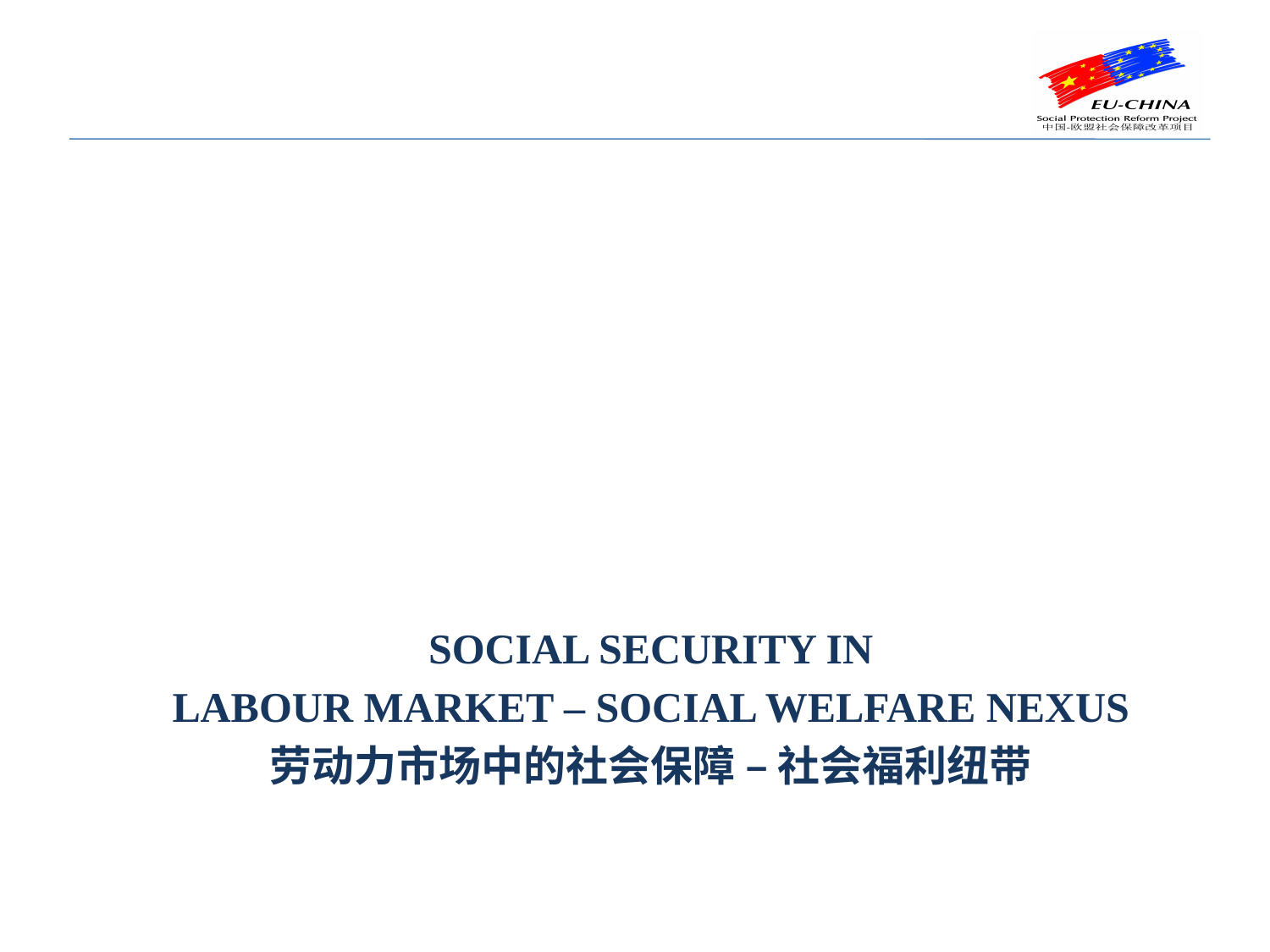

#
SOCIAL SECURITY IN
LABOUR MARKET – SOCIAL WELFARE NEXUS
劳动力市场中的社会保障 – 社会福利纽带